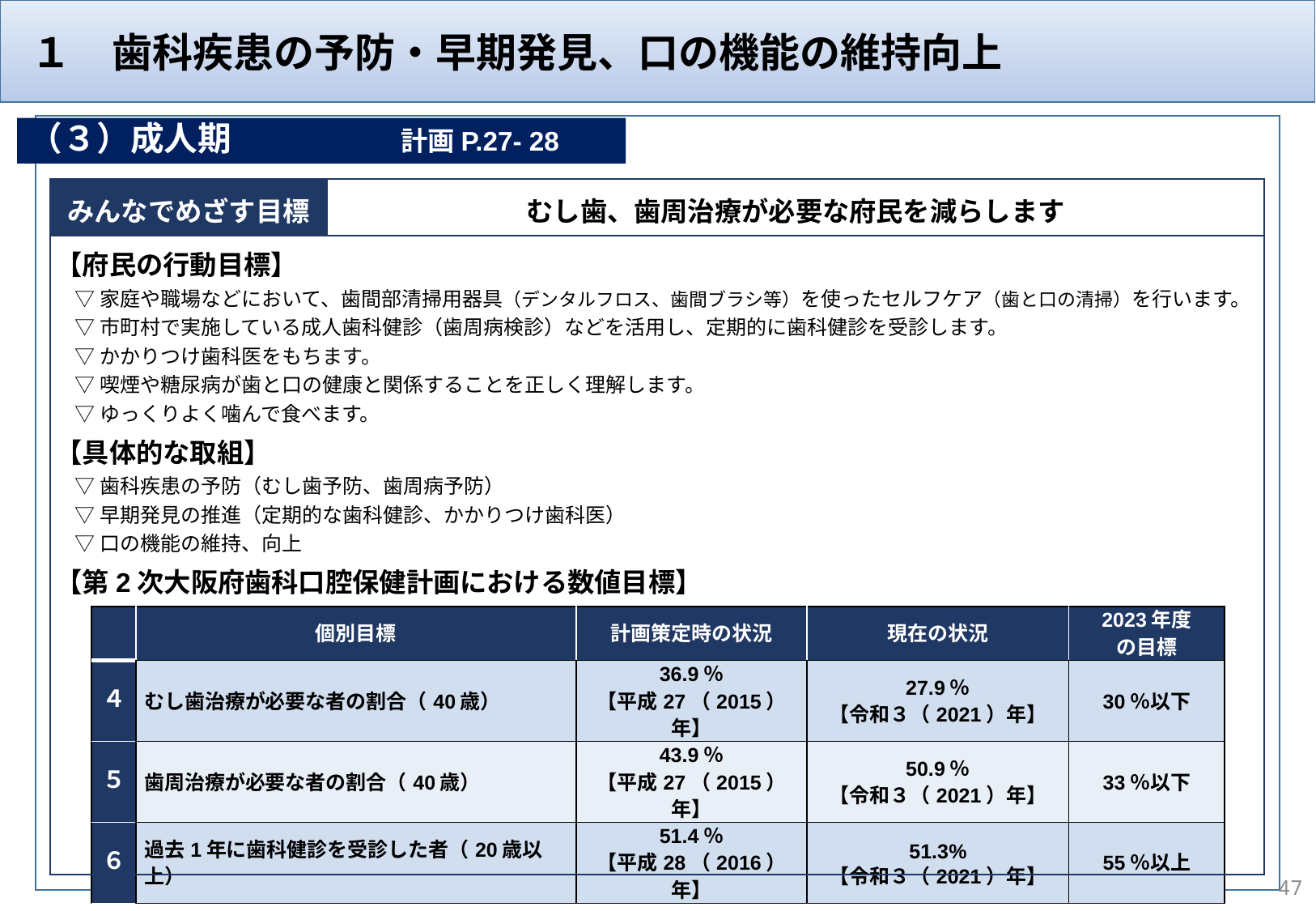

１　歯科疾患の予防・早期発見、口の機能の維持向上
計画Ｐ59
（３）成人期　　　　　計画P.27- 28
みんなでめざす目標
むし歯、歯周治療が必要な府民を減らします

【府民の行動目標】
▽家庭や職場などにおいて、歯間部清掃用器具（デンタルフロス、歯間ブラシ等）を使ったセルフケア（歯と口の清掃）を行います。
▽市町村で実施している成人歯科健診（歯周病検診）などを活用し、定期的に歯科健診を受診します。
▽かかりつけ歯科医をもちます。
▽喫煙や糖尿病が歯と口の健康と関係することを正しく理解します。
▽ゆっくりよく噛んで食べます。
【具体的な取組】
▽歯科疾患の予防（むし歯予防、歯周病予防）
▽早期発見の推進（定期的な歯科健診、かかりつけ歯科医）
▽口の機能の維持、向上
【第2次大阪府歯科口腔保健計画における数値目標】
|  | 個別目標 | 計画策定時の状況 | 現在の状況 | 2023年度 の目標 |
| --- | --- | --- | --- | --- |
| ４ | むし歯治療が必要な者の割合（40歳） | 36.9％ 【平成27（2015）年】 | 27.9％ 【令和３（2021）年】 | 30％以下 |
| ５ | 歯周治療が必要な者の割合（40歳） | 43.9％ 【平成27（2015）年】 | 50.9％ 【令和３（2021）年】 | 33％以下 |
| ６ | 過去1年に歯科健診を受診した者（20歳以上） | 51.4％ 【平成28（2016）年】 | 51.3% 【令和３（2021）年】 | 55％以上 |
47